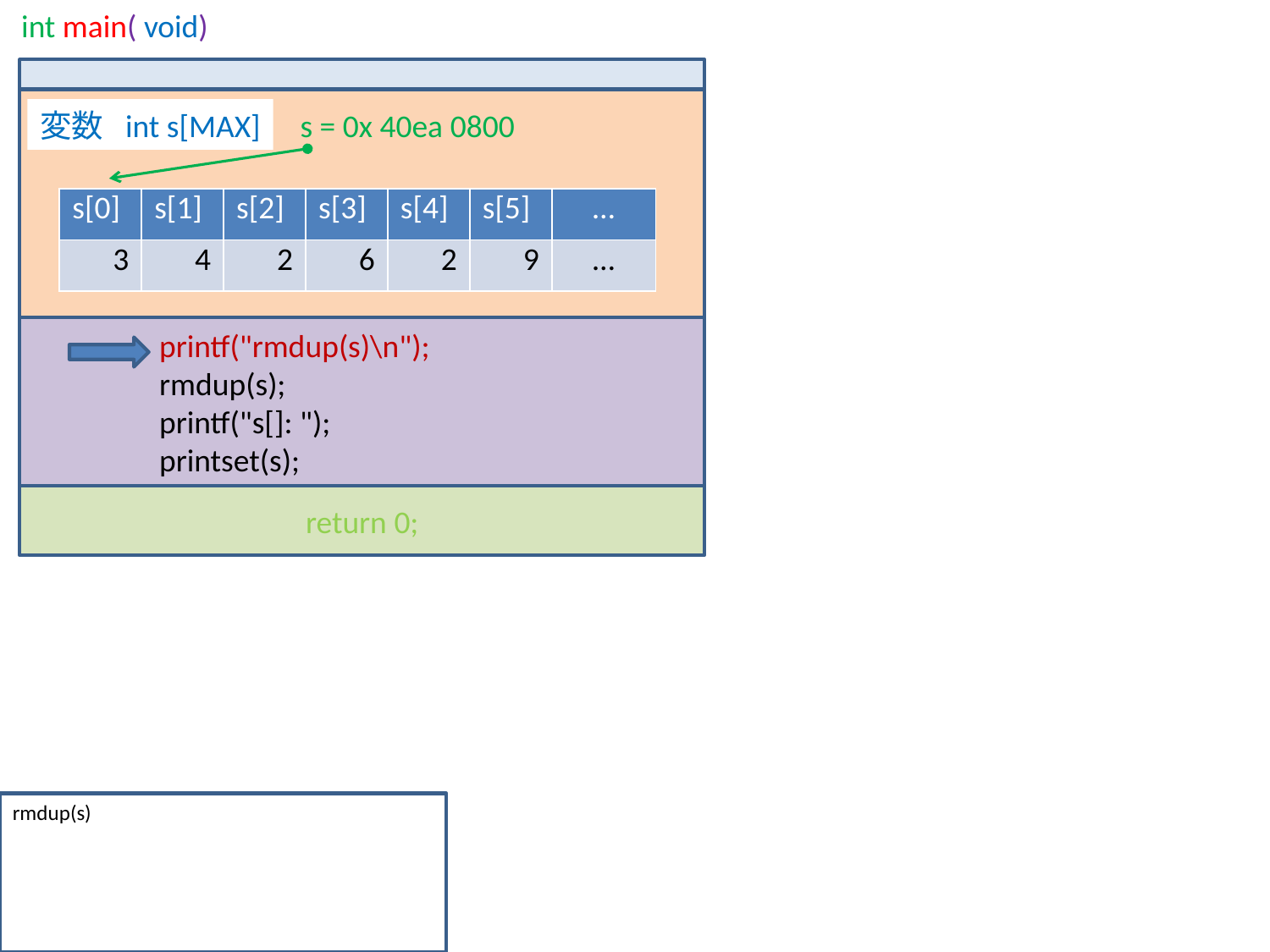

int main( void)

s = 0x 40ea 0800
変数  int s[MAX]
| s[0] | s[1] | s[2] | s[3] | s[4] | s[5] | … |
| --- | --- | --- | --- | --- | --- | --- |
| 3 | 4 | 2 | 6 | 2 | 9 | … |
	printf("rmdup(s)\n");
	rmdup(s);
	printf("s[]: ");
	printset(s);

return 0;
rmdup(s)